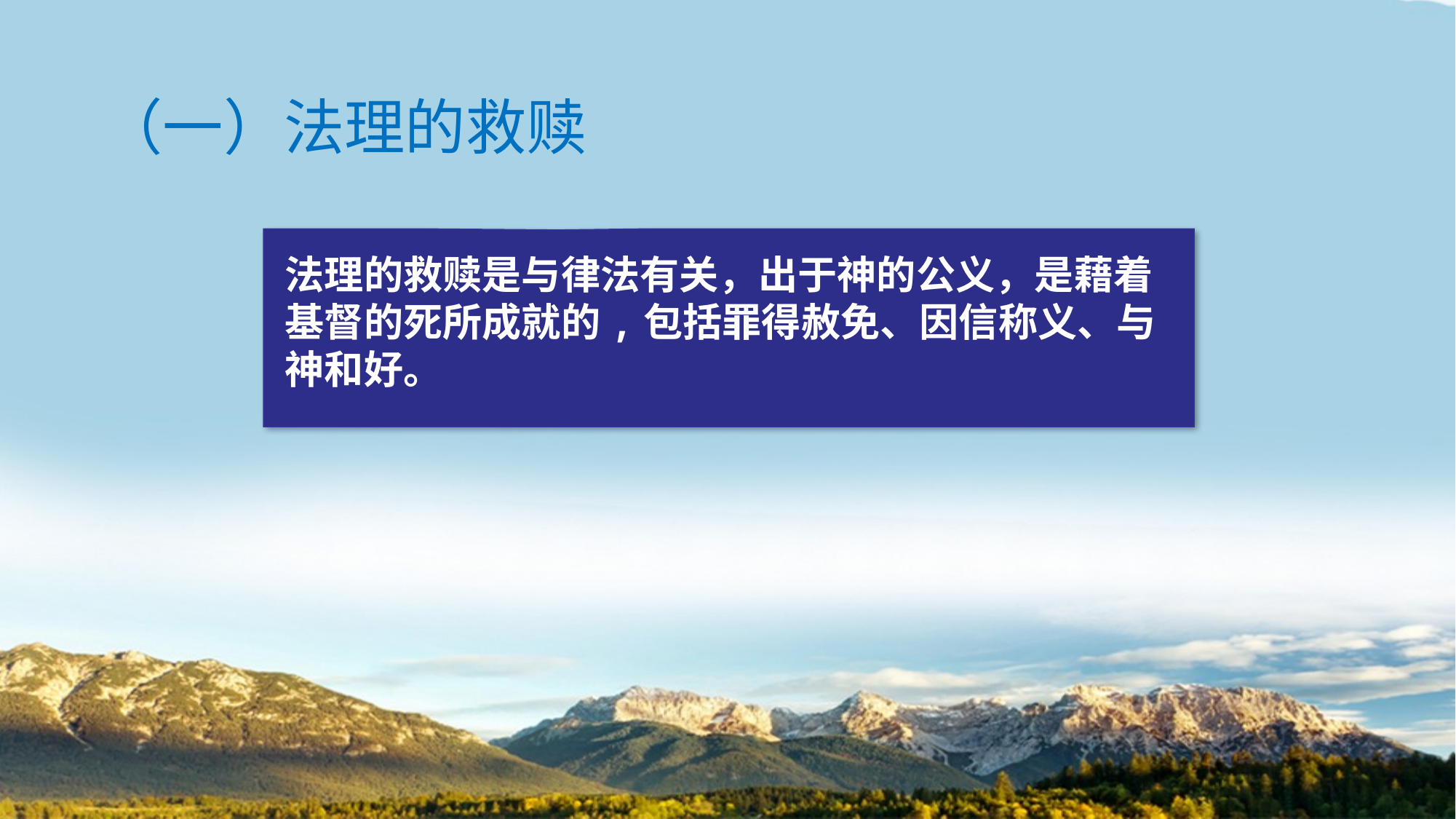

（一）法理的救赎
法理的救赎是与律法有关，出于神的公义，是藉着基督的死所成就的,包括罪得赦免、因信称义、与神和好。